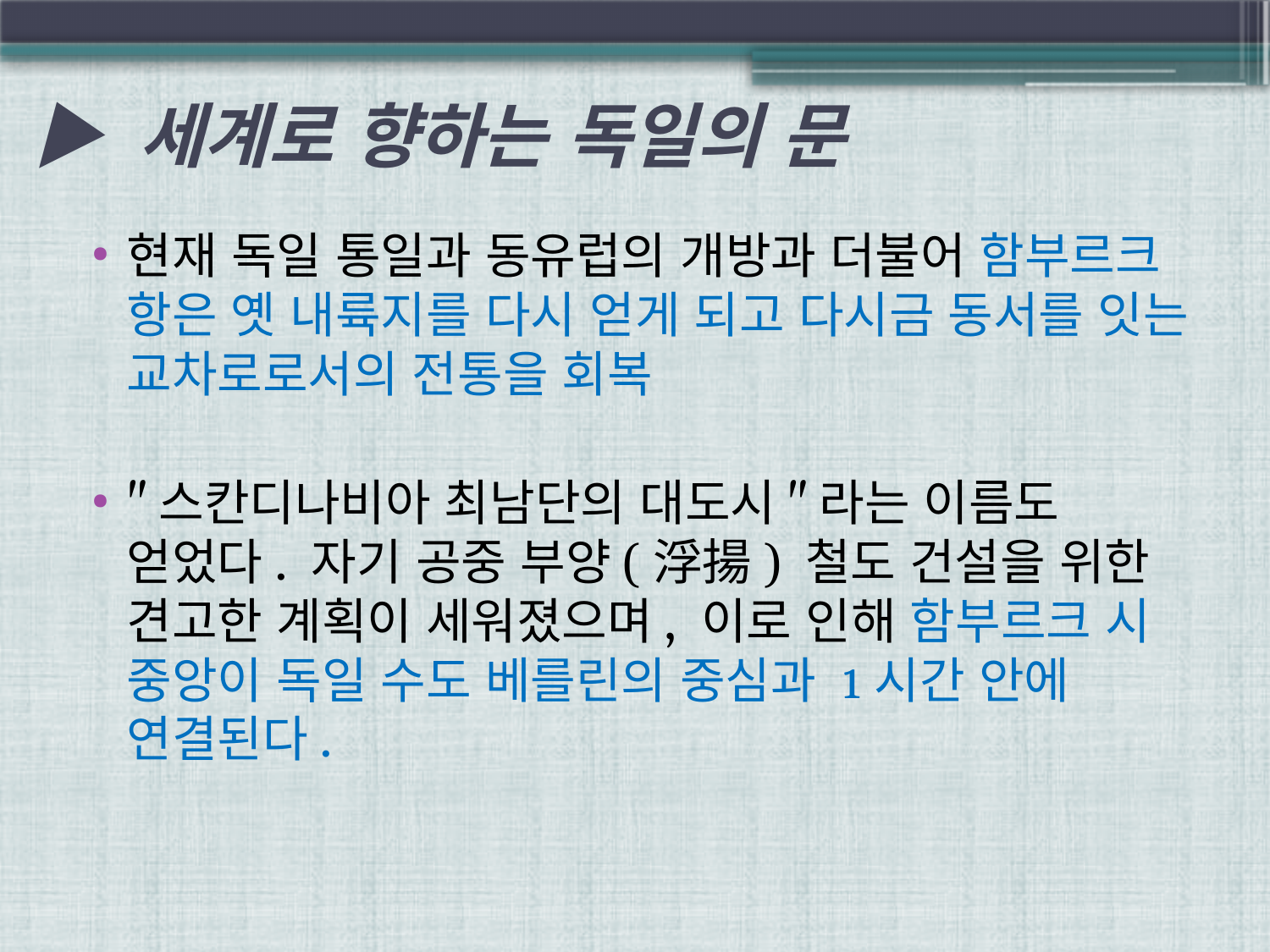

# ▶ 세계로 향하는 독일의 문
현재 독일 통일과 동유럽의 개방과 더불어 함부르크 항은 옛 내륙지를 다시 얻게 되고 다시금 동서를 잇는 교차로로서의 전통을 회복

"스칸디나비아 최남단의 대도시"라는 이름도 얻었다. 자기 공중 부양(浮揚) 철도 건설을 위한 견고한 계획이 세워졌으며, 이로 인해 함부르크 시 중앙이 독일 수도 베를린의 중심과 1시간 안에 연결된다.